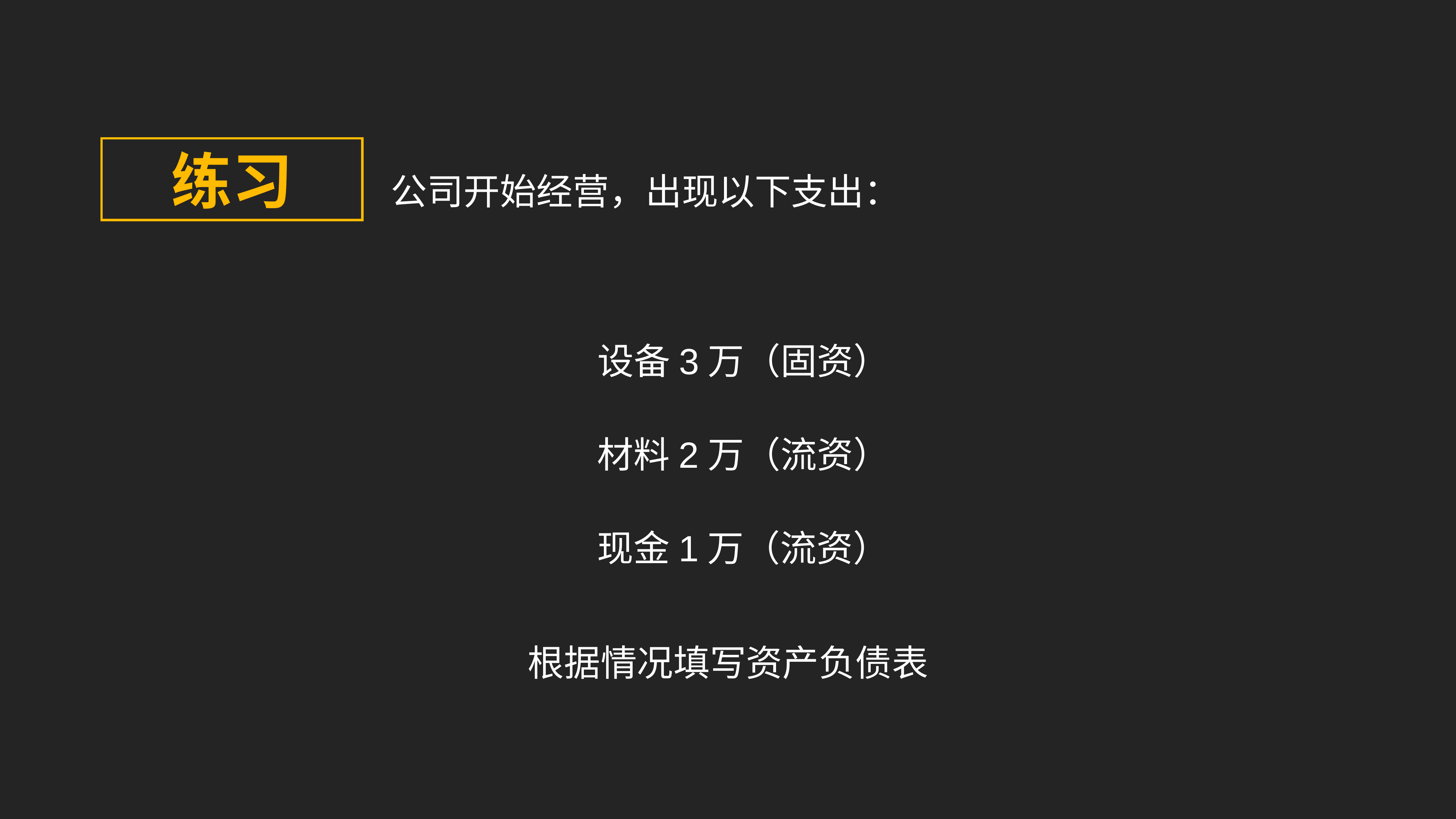

练习

公司开始经营，出现以下支出：
设备3万（固资）
材料2万（流资）
现金1万（流资）
根据情况填写资产负债表